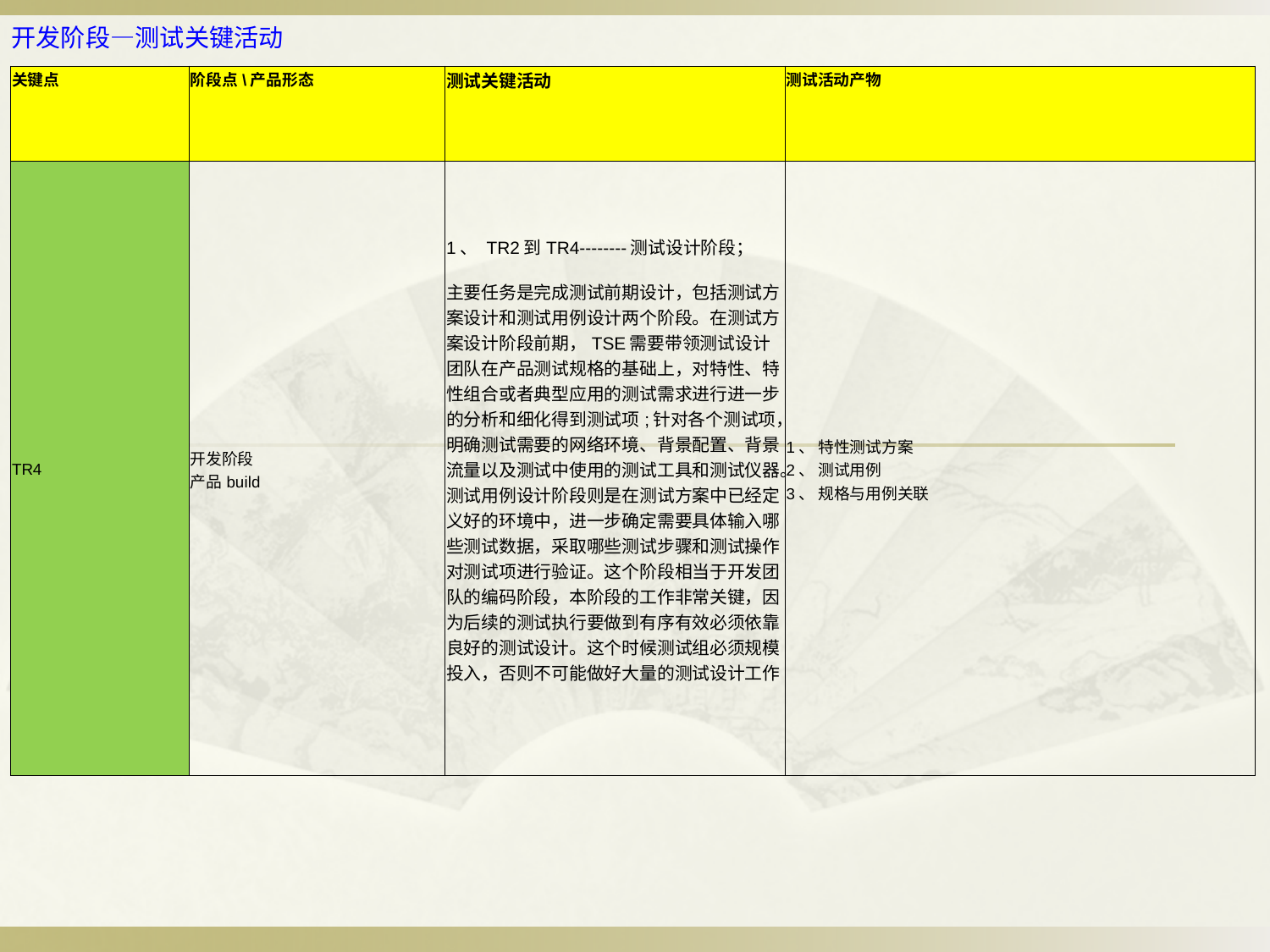

# 开发阶段—测试关键活动
| 关键点 | 阶段点\产品形态 | 测试关键活动 | 测试活动产物 |
| --- | --- | --- | --- |
| TR4 | 开发阶段 产品build | 1、 TR2到TR4--------测试设计阶段； 主要任务是完成测试前期设计，包括测试方案设计和测试用例设计两个阶段。在测试方案设计阶段前期，TSE需要带领测试设计团队在产品测试规格的基础上，对特性、特性组合或者典型应用的测试需求进行进一步的分析和细化得到测试项;针对各个测试项，明确测试需要的网络环境、背景配置、背景流量以及测试中使用的测试工具和测试仪器。测试用例设计阶段则是在测试方案中已经定义好的环境中，进一步确定需要具体输入哪些测试数据，采取哪些测试步骤和测试操作对测试项进行验证。这个阶段相当于开发团队的编码阶段，本阶段的工作非常关键，因为后续的测试执行要做到有序有效必须依靠良好的测试设计。这个时候测试组必须规模投入，否则不可能做好大量的测试设计工作 | 1、 特性测试方案 2、 测试用例 3、 规格与用例关联 |